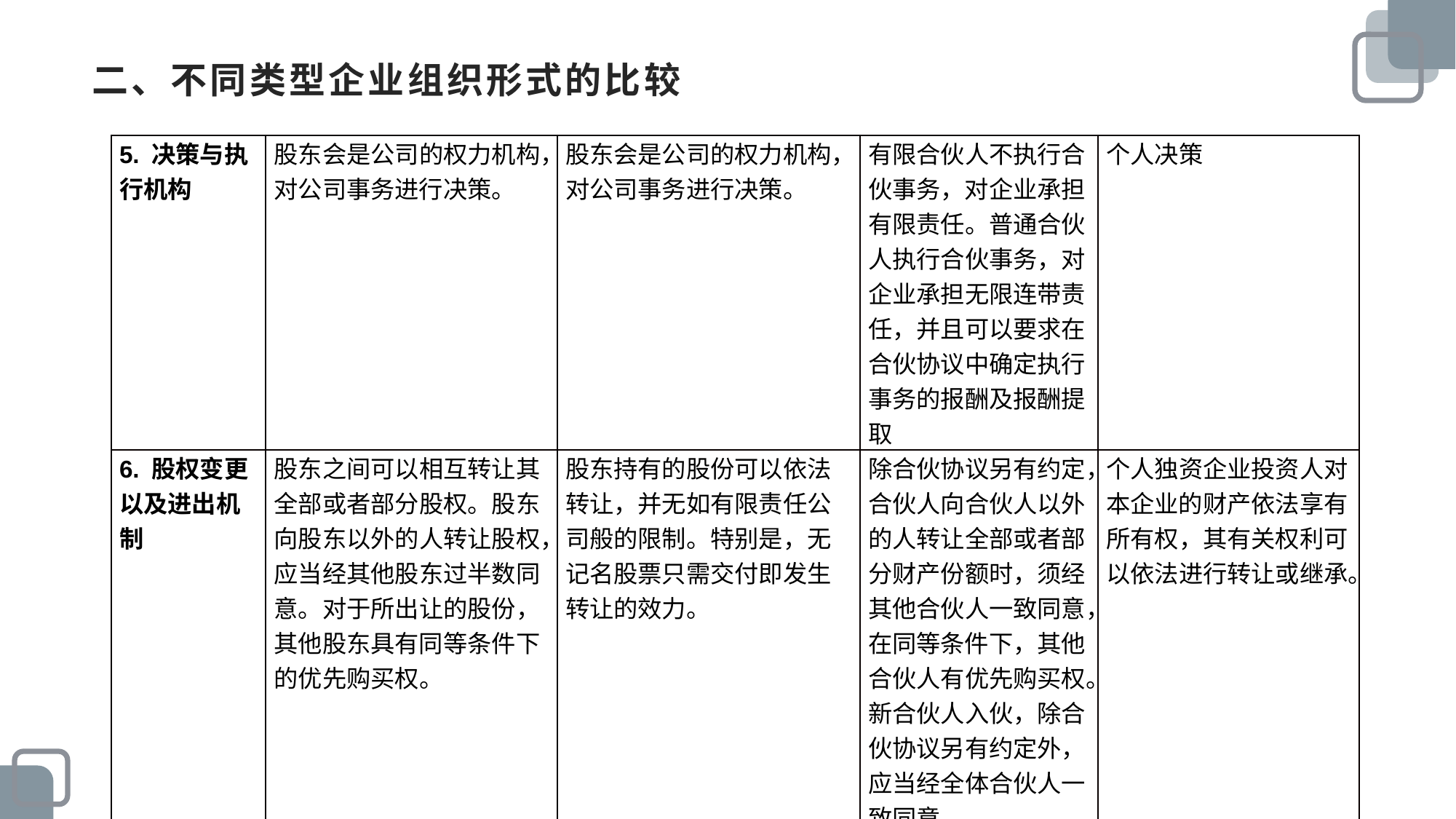

# 二、不同类型企业组织形式的比较
| 5. 决策与执行机构 | 股东会是公司的权力机构，对公司事务进行决策。 | 股东会是公司的权力机构，对公司事务进行决策。 | 有限合伙人不执行合伙事务，对企业承担有限责任。普通合伙人执行合伙事务，对企业承担无限连带责任，并且可以要求在合伙协议中确定执行事务的报酬及报酬提取 | 个人决策 |
| --- | --- | --- | --- | --- |
| 6. 股权变更以及进出机制 | 股东之间可以相互转让其全部或者部分股权。股东向股东以外的人转让股权，应当经其他股东过半数同意。对于所出让的股份，其他股东具有同等条件下的优先购买权。 | 股东持有的股份可以依法转让，并无如有限责任公司般的限制。特别是，无记名股票只需交付即发生转让的效力。 | 除合伙协议另有约定，合伙人向合伙人以外的人转让全部或者部分财产份额时，须经其他合伙人一致同意，在同等条件下，其他合伙人有优先购买权。新合伙人入伙，除合伙协议另有约定外，应当经全体合伙人一致同意。 | 个人独资企业投资人对本企业的财产依法享有所有权，其有关权利可以依法进行转让或继承。 |